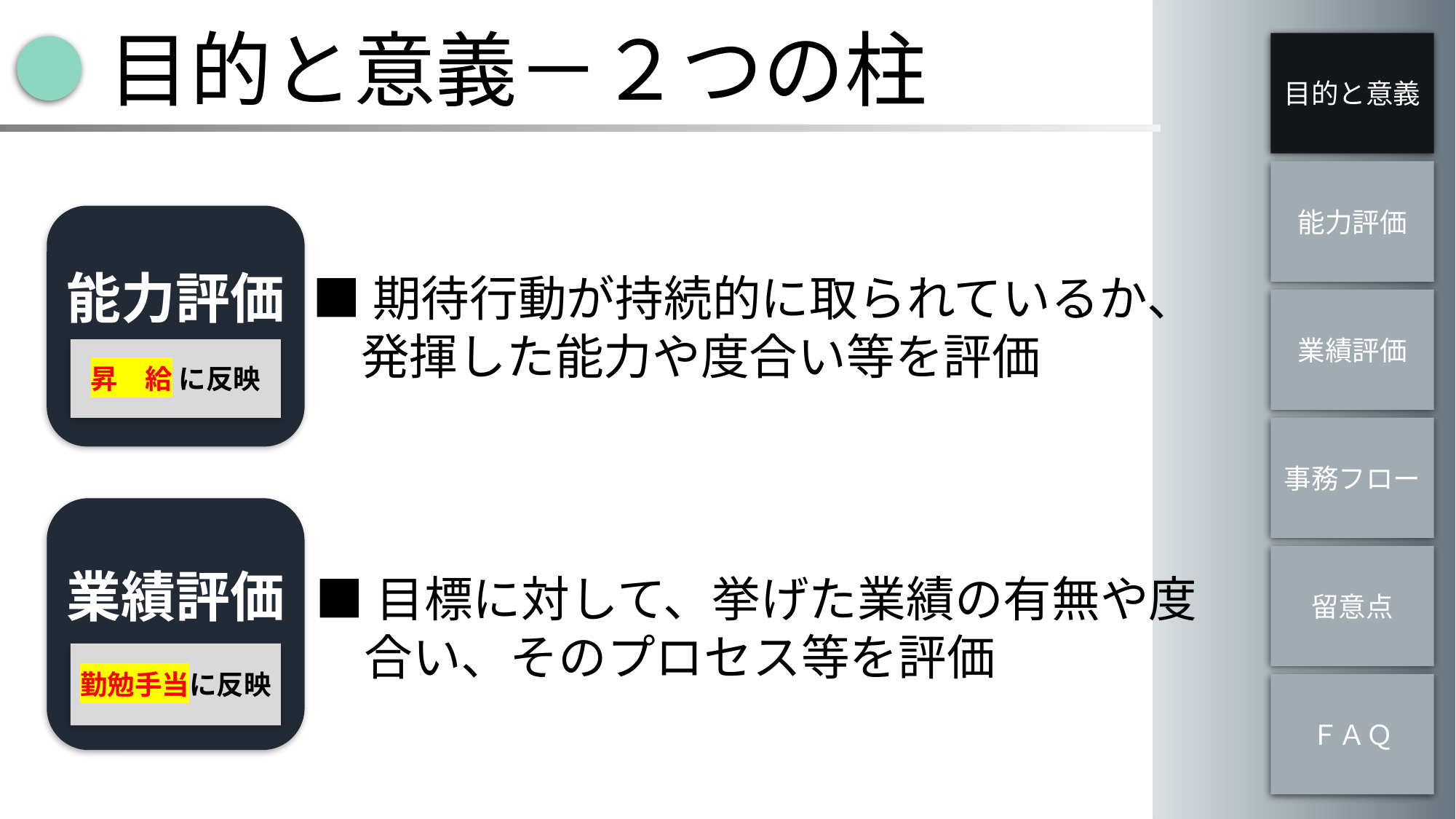

目的と意義－２つの柱
目的と意義

能力評価

能力評価

昇　給 に反映
■期待行動が持続的に取られているか、
　発揮した能力や度合い等を評価
業績評価
事務フロー

業績評価

勤勉手当に反映
留意点
■目標に対して、挙げた業績の有無や度
　合い、そのプロセス等を評価
ＦＡＱ